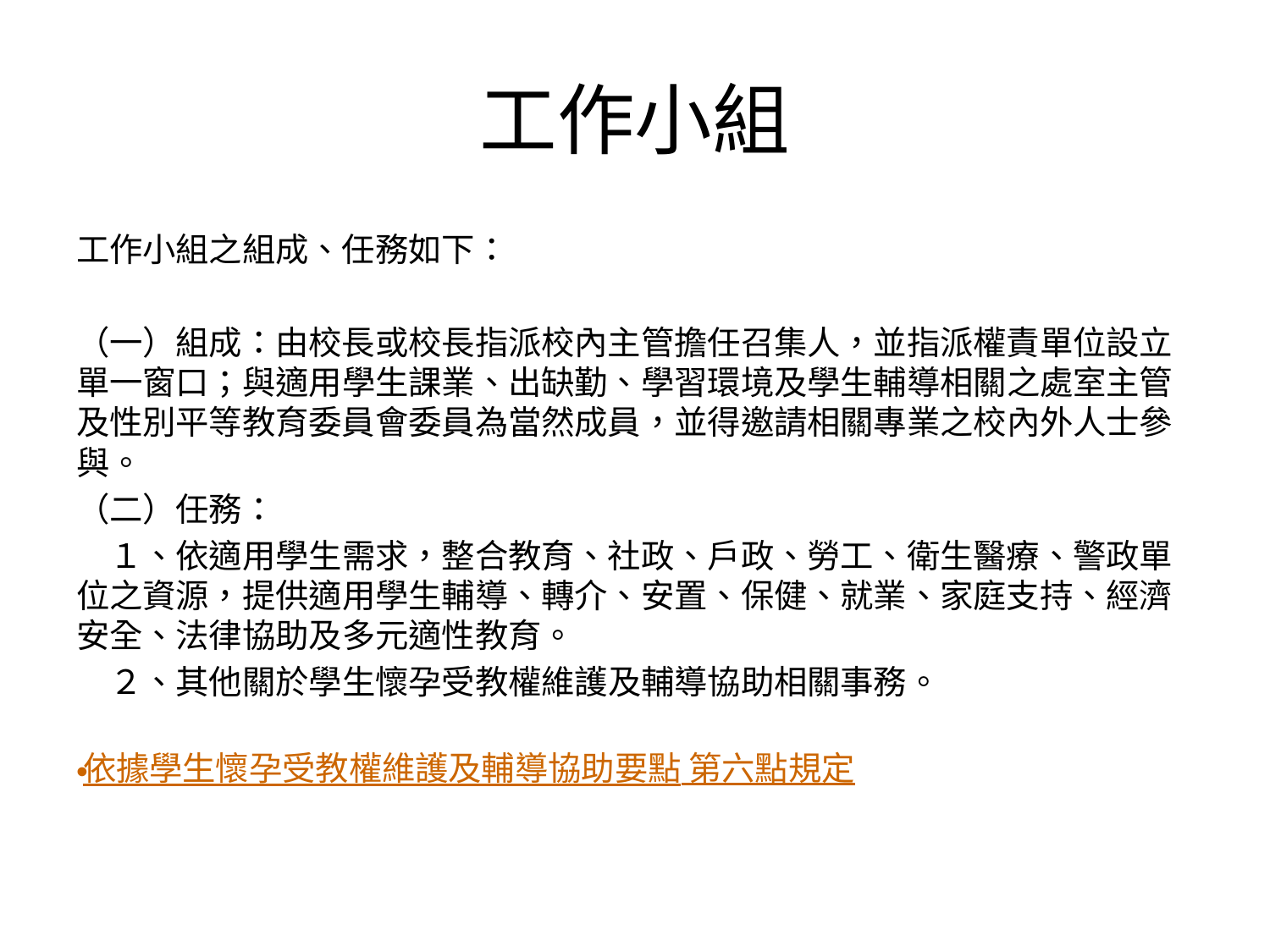

# 工作小組
工作小組之組成、任務如下：

（一）組成：由校長或校長指派校內主管擔任召集人，並指派權責單位設立單一窗口；與適用學生課業、出缺勤、學習環境及學生輔導相關之處室主管及性別平等教育委員會委員為當然成員，並得邀請相關專業之校內外人士參與。
（二）任務：
　１、依適用學生需求，整合教育、社政、戶政、勞工、衛生醫療、警政單位之資源，提供適用學生輔導、轉介、安置、保健、就業、家庭支持、經濟安全、法律協助及多元適性教育。
　２、其他關於學生懷孕受教權維護及輔導協助相關事務。

依據學生懷孕受教權維護及輔導協助要點 第六點規定